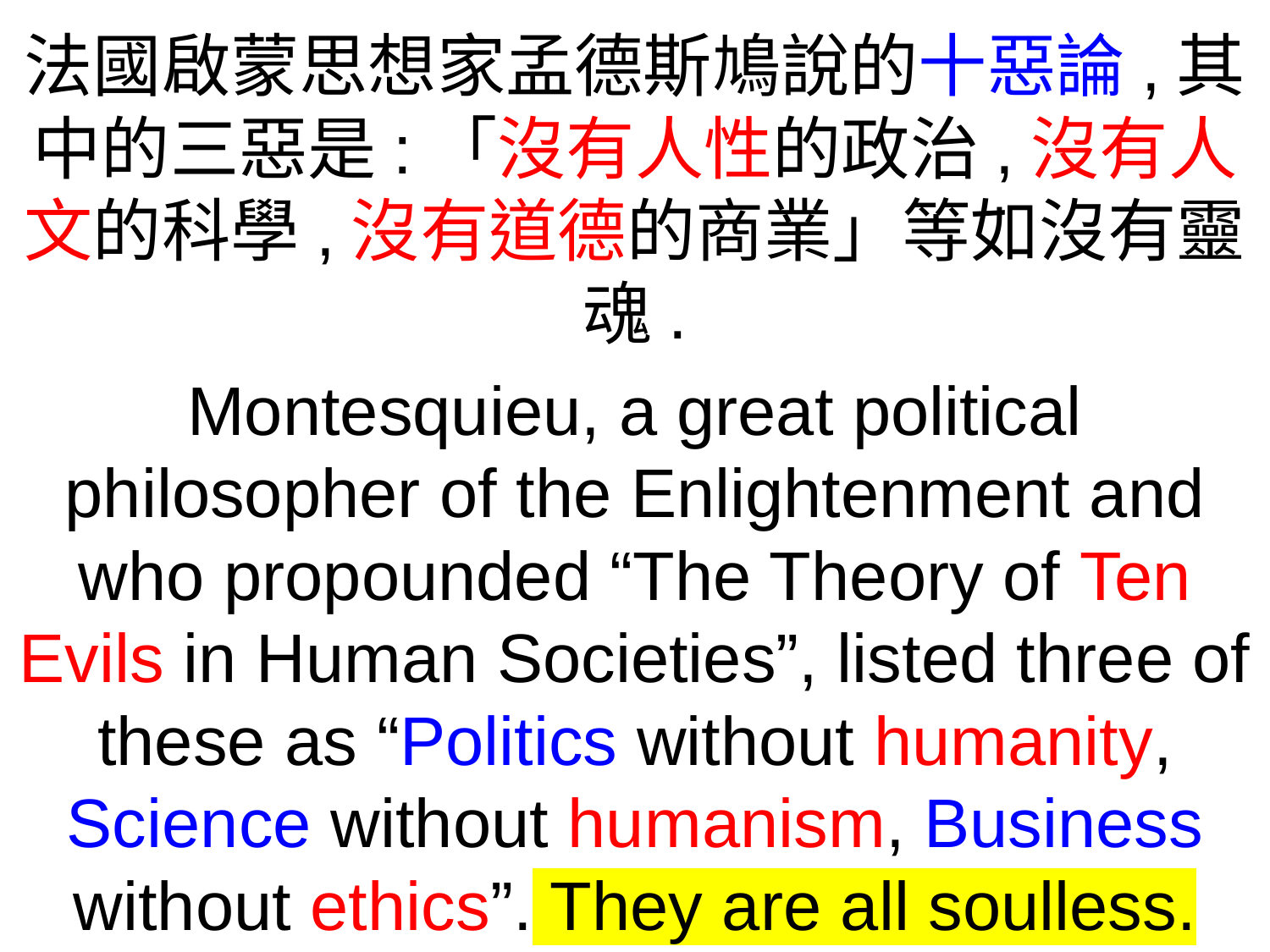

法國啟蒙思想家孟德斯鳩說的十惡論,其中的三惡是:「沒有人性的政治,沒有人文的科學,沒有道德的商業」等如沒有靈魂.
Montesquieu, a great political philosopher of the Enlightenment and who propounded “The Theory of Ten Evils in Human Societies”, listed three of these as “Politics without humanity, Science without humanism, Business without ethics”. They are all soulless.